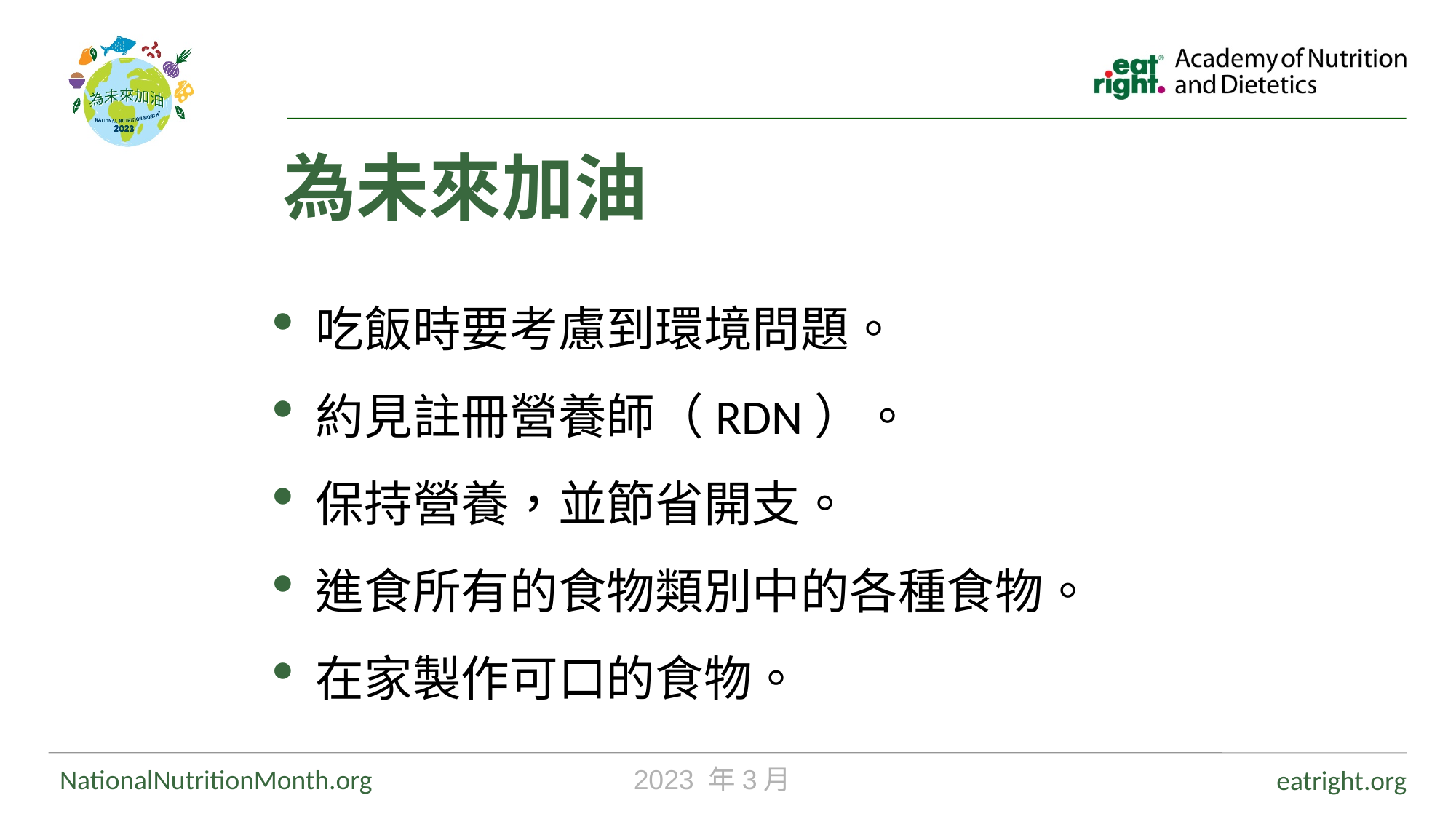

為未來加油
吃飯時要考慮到環境問題。
約見註冊營養師（RDN）。
保持營養，並節省開支。
進食所有的食物類別中的各種食物。
在家製作可口的食物。